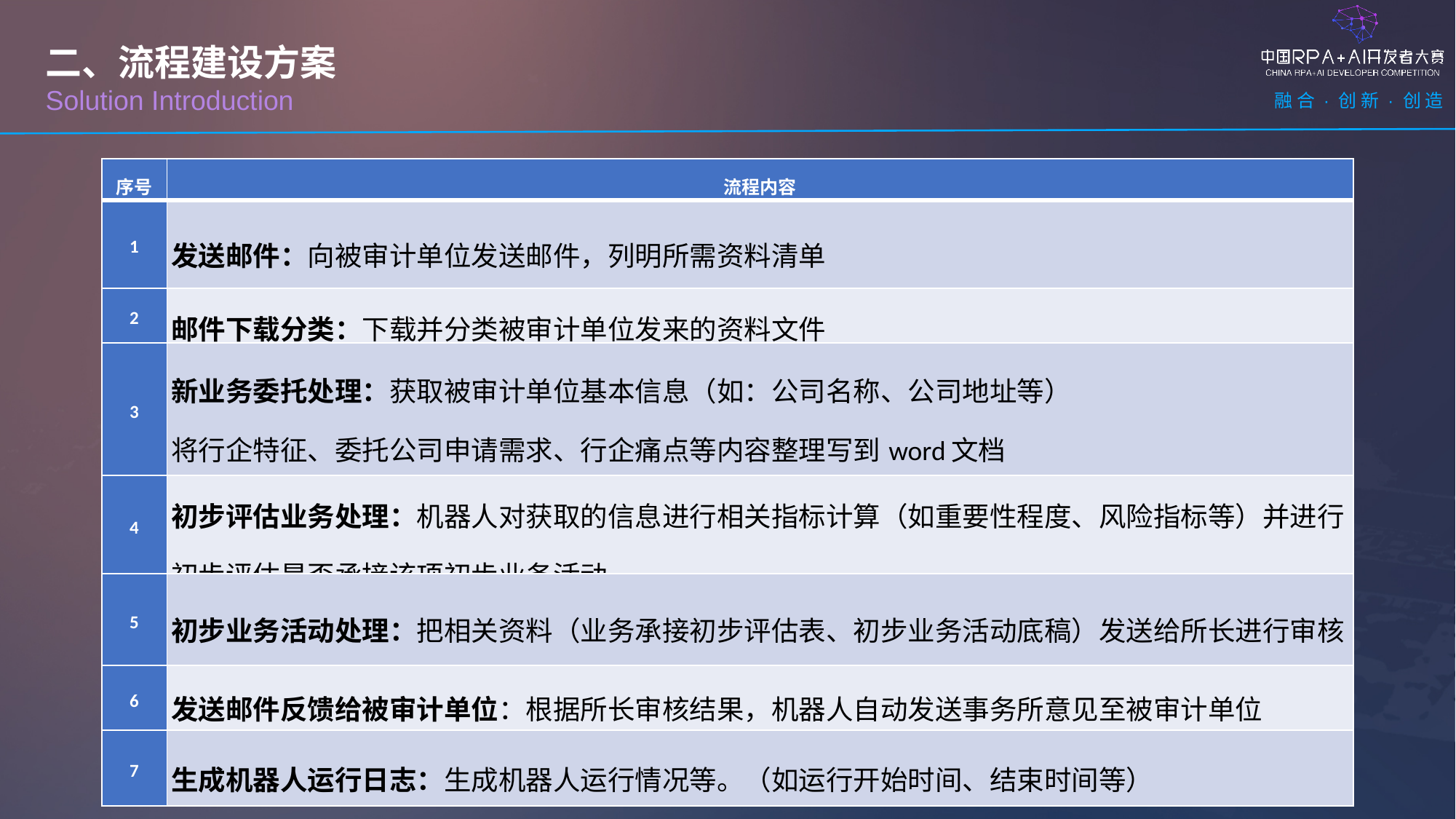

二、流程建设方案
Solution Introduction

| 序号 | 流程内容 |
| --- | --- |
| 1 | 发送邮件：向被审计单位发送邮件，列明所需资料清单 |
| 2 | 邮件下载分类：下载并分类被审计单位发来的资料文件 |
| 3 | 新业务委托处理：获取被审计单位基本信息（如：公司名称、公司地址等） 将行企特征、委托公司申请需求、行企痛点等内容整理写到word文档 |
| 4 | 初步评估业务处理：机器人对获取的信息进行相关指标计算（如重要性程度、风险指标等）并进行初步评估是否承接该项初步业务活动。 |
| 5 | 初步业务活动处理：把相关资料（业务承接初步评估表、初步业务活动底稿）发送给所长进行审核 |
| 6 | 发送邮件反馈给被审计单位：根据所长审核结果，机器人自动发送事务所意见至被审计单位 |
| 7 | 生成机器人运行日志：生成机器人运行情况等。（如运行开始时间、结束时间等） |